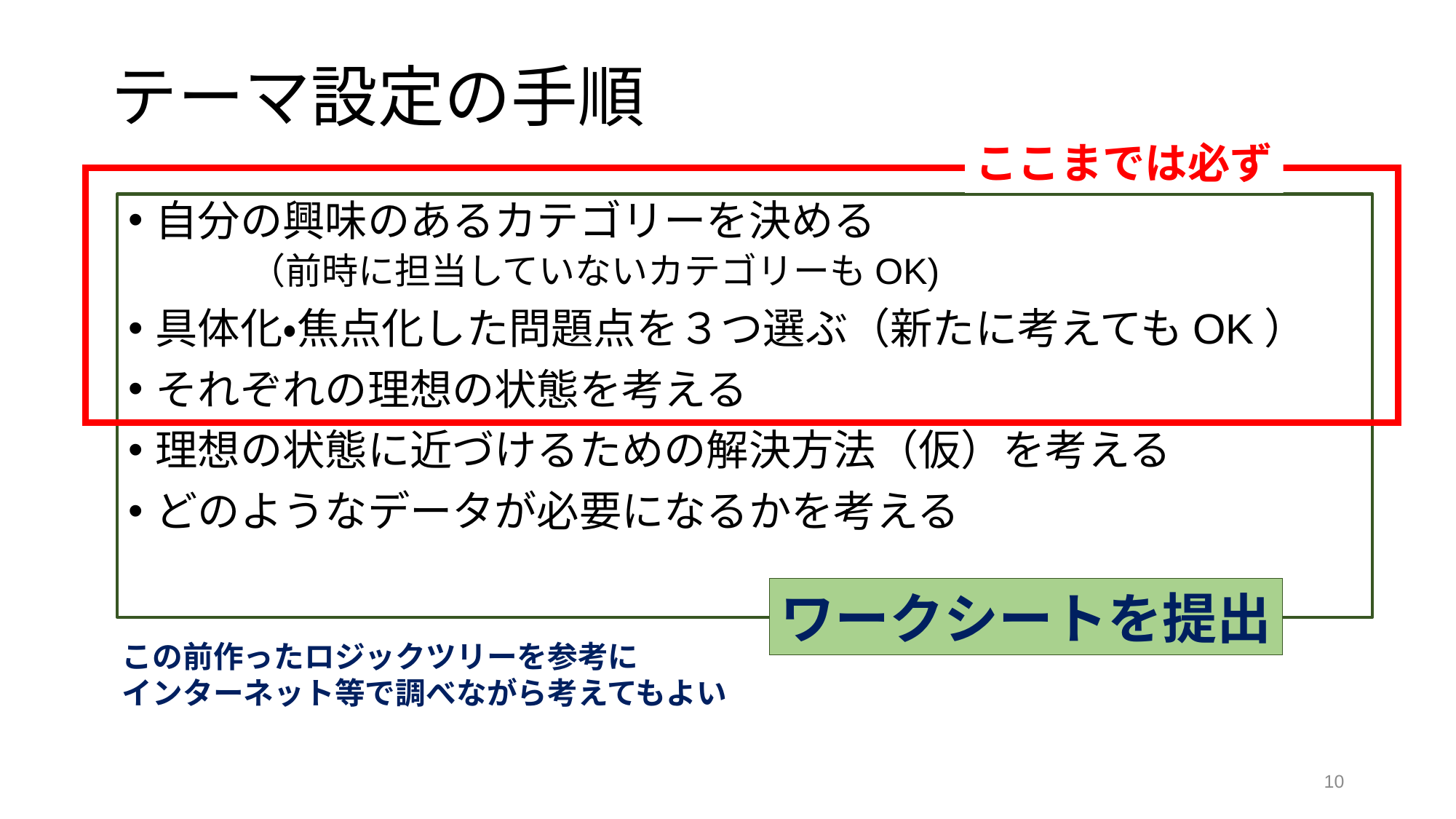

# テーマ設定の手順
ここまでは必ず

自分の興味のあるカテゴリーを決める
       （前時に担当していないカテゴリーもOK)
具体化・焦点化した問題点を３つ選ぶ（新たに考えてもOK）
それぞれの理想の状態を考える
理想の状態に近づけるための解決方法（仮）を考える
どのようなデータが必要になるかを考える
ワークシートを提出
この前作ったロジックツリーを参考に
インターネット等で調べながら考えてもよい
10